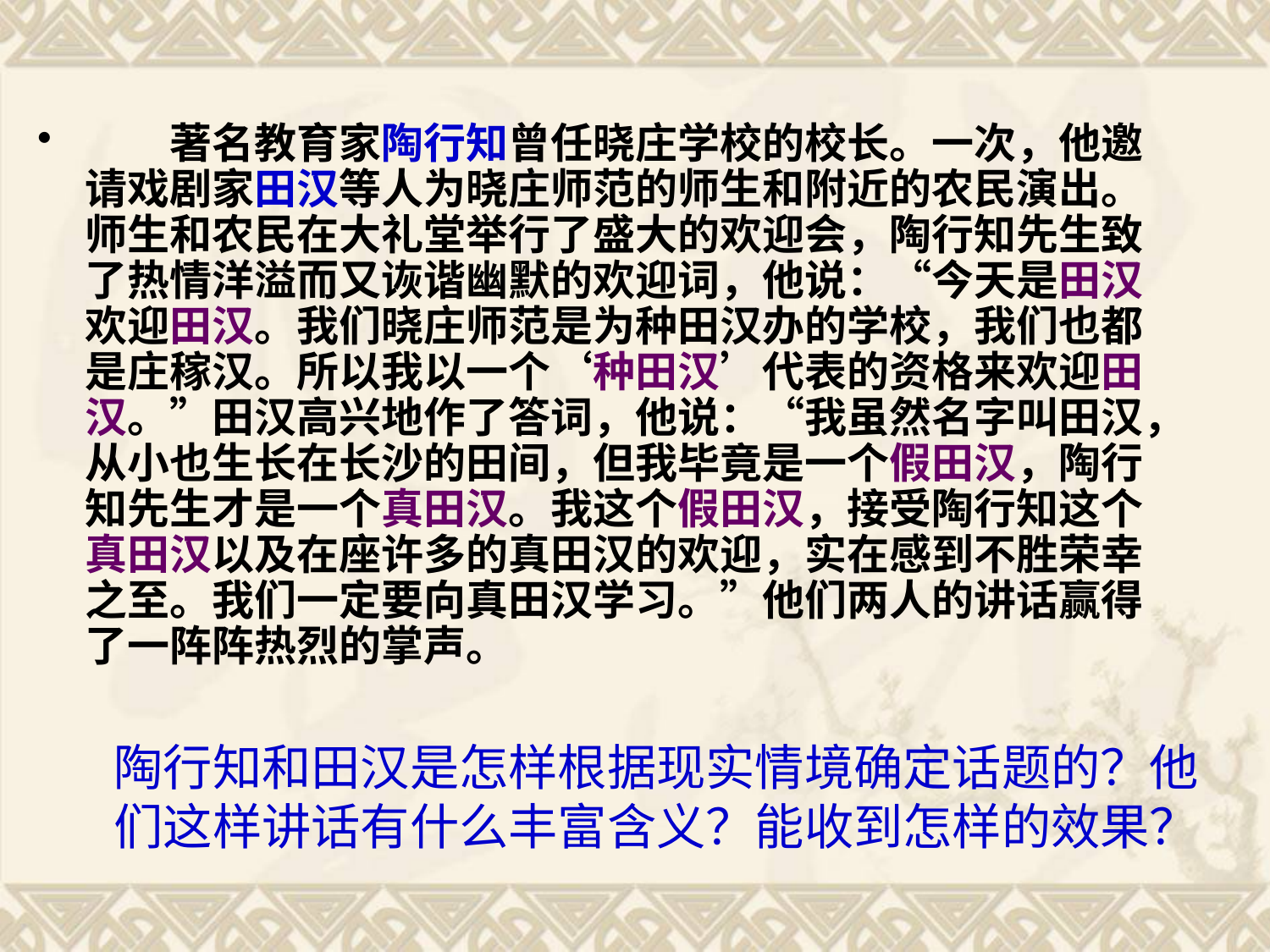

著名教育家陶行知曾任晓庄学校的校长。一次，他邀请戏剧家田汉等人为晓庄师范的师生和附近的农民演出。师生和农民在大礼堂举行了盛大的欢迎会，陶行知先生致了热情洋溢而又诙谐幽默的欢迎词，他说：“今天是田汉欢迎田汉。我们晓庄师范是为种田汉办的学校，我们也都是庄稼汉。所以我以一个‘种田汉’代表的资格来欢迎田汉。”田汉高兴地作了答词，他说：“我虽然名字叫田汉，从小也生长在长沙的田间，但我毕竟是一个假田汉，陶行知先生才是一个真田汉。我这个假田汉，接受陶行知这个真田汉以及在座许多的真田汉的欢迎，实在感到不胜荣幸之至。我们一定要向真田汉学习。”他们两人的讲话赢得了一阵阵热烈的掌声。
# 陶行知和田汉是怎样根据现实情境确定话题的？他们这样讲话有什么丰富含义？能收到怎样的效果？